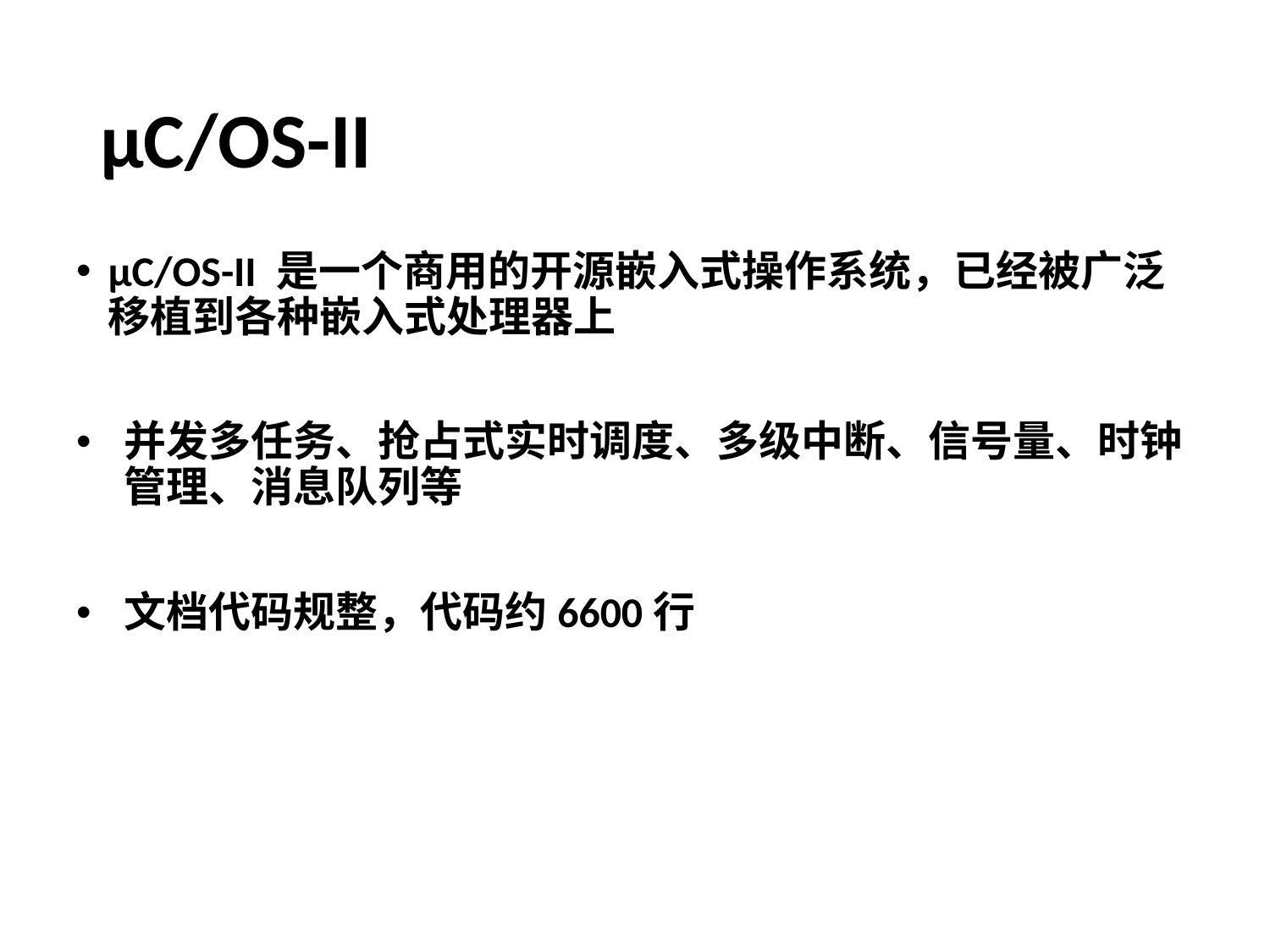

# μC/OS-II
µC/OS-II 是一个商用的开源嵌入式操作系统，已经被广泛移植到各种嵌入式处理器上

并发多任务、抢占式实时调度、多级中断、信号量、时钟管理、消息队列等

文档代码规整，代码约6600行